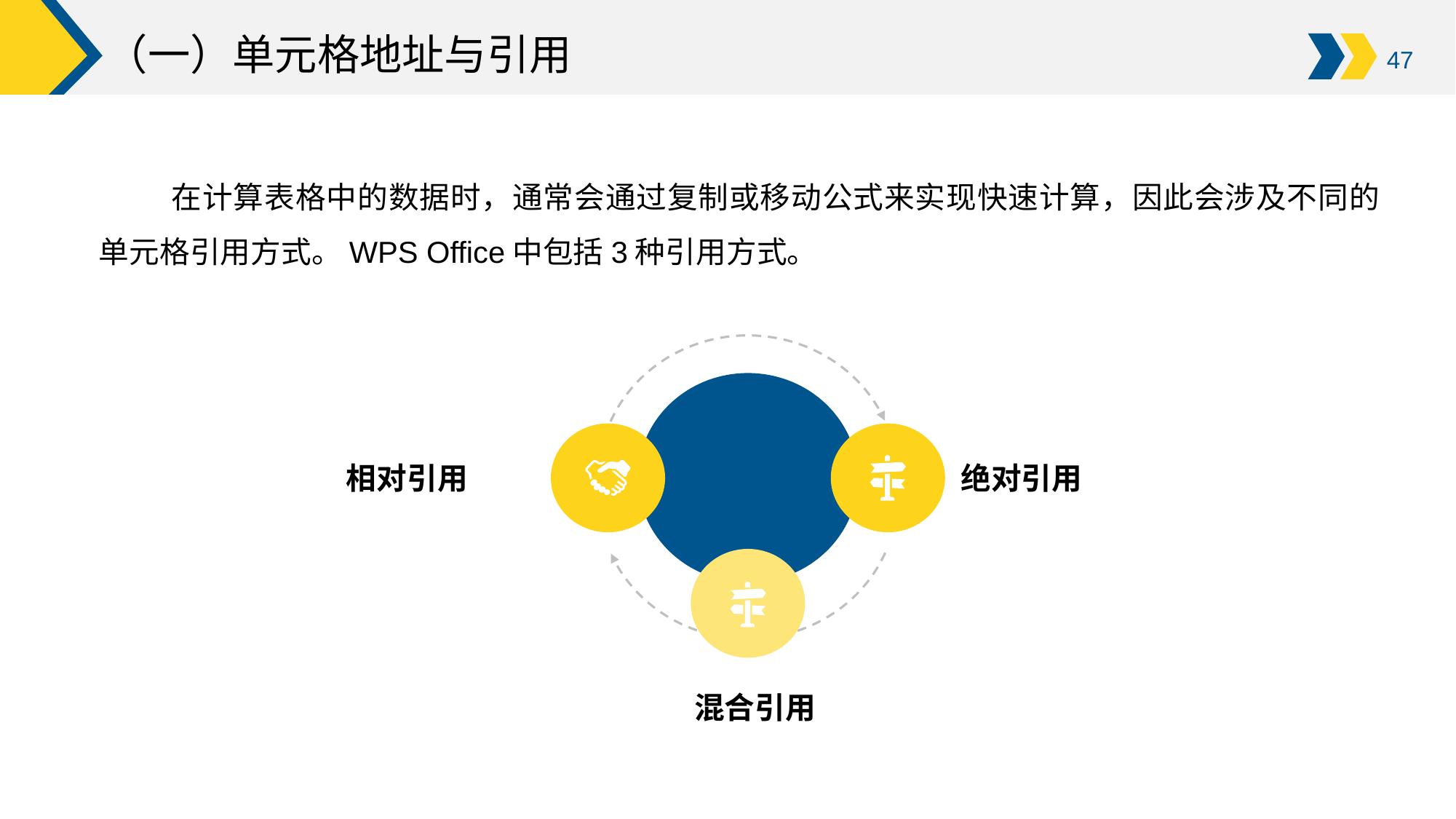

# （一）单元格地址与引用
在计算表格中的数据时，通常会通过复制或移动公式来实现快速计算，因此会涉及不同的单元格引用方式。WPS Office中包括3种引用方式。

绝对引用
相对引用
混合引用